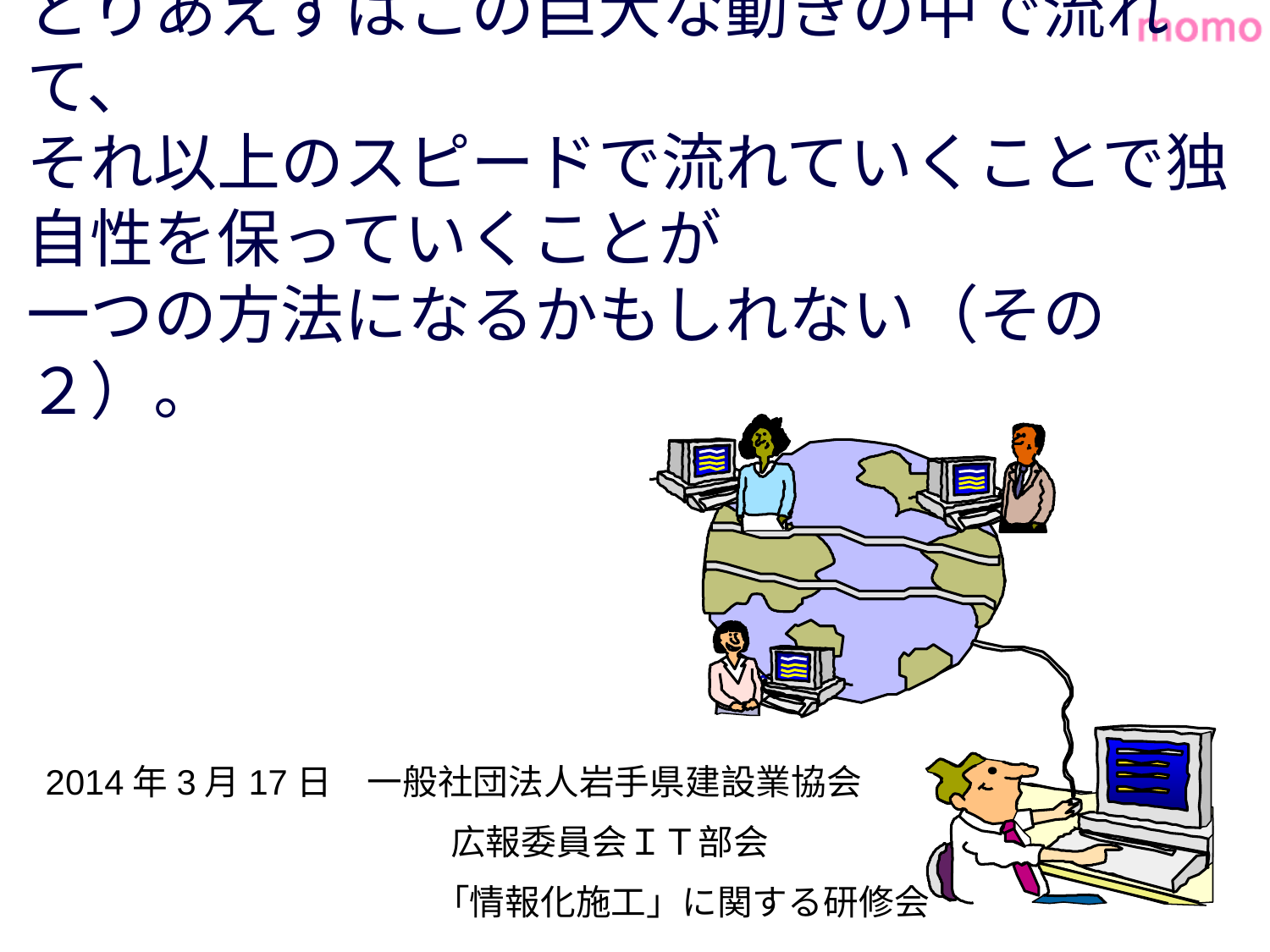

# とりあえずはこの巨大な動きの中で流れて、 それ以上のスピードで流れていくことで独自性を保っていくことが 一つの方法になるかもしれない（その２）。

2014年3月17日　一般社団法人岩手県建設業協会
 　　　　　　　　　　　広報委員会ＩＴ部会
　　　　　　　　　　　「情報化施工」に関する研修会